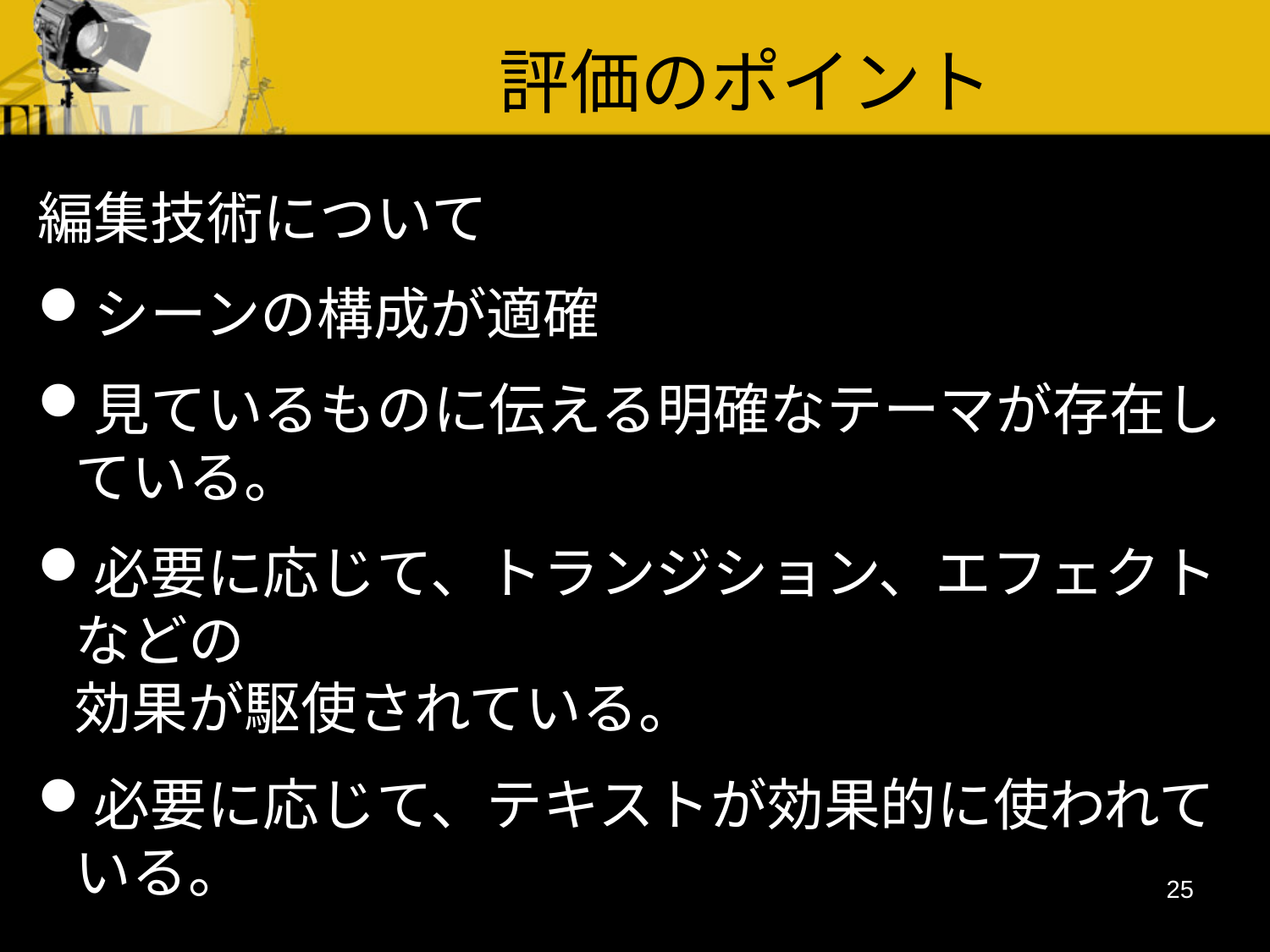

評価のポイント
編集技術について
シーンの構成が適確
見ているものに伝える明確なテーマが存在している。
必要に応じて、トランジション、エフェクトなどの
効果が駆使されている。
必要に応じて、テキストが効果的に使われている。
25